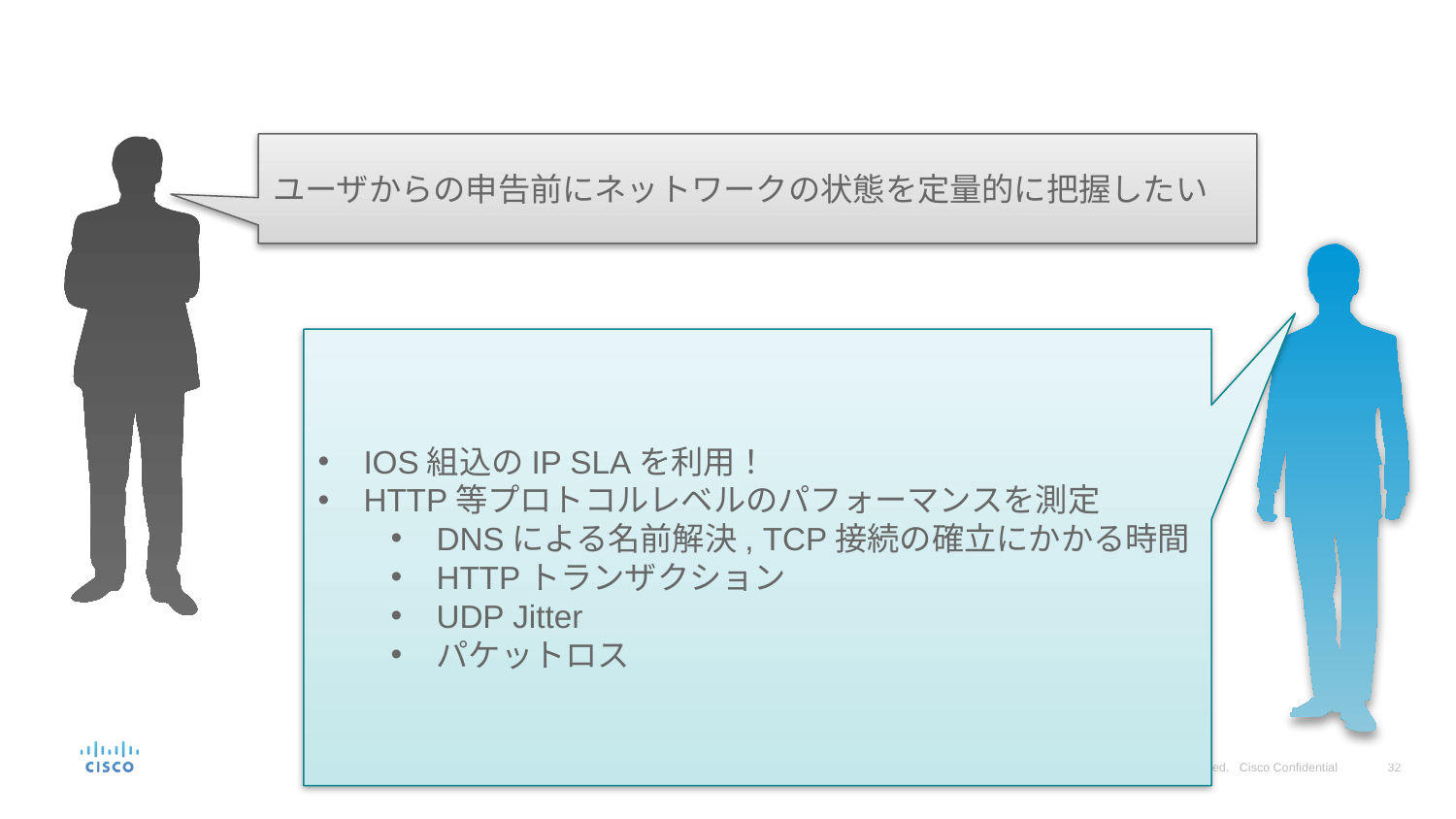

ユーザからの申告前にネットワークの状態を定量的に把握したい

IOS組込のIP SLAを利用！
HTTP等プロトコルレベルのパフォーマンスを測定
DNSによる名前解決, TCP接続の確立にかかる時間
HTTPトランザクション
UDP Jitter
パケットロス